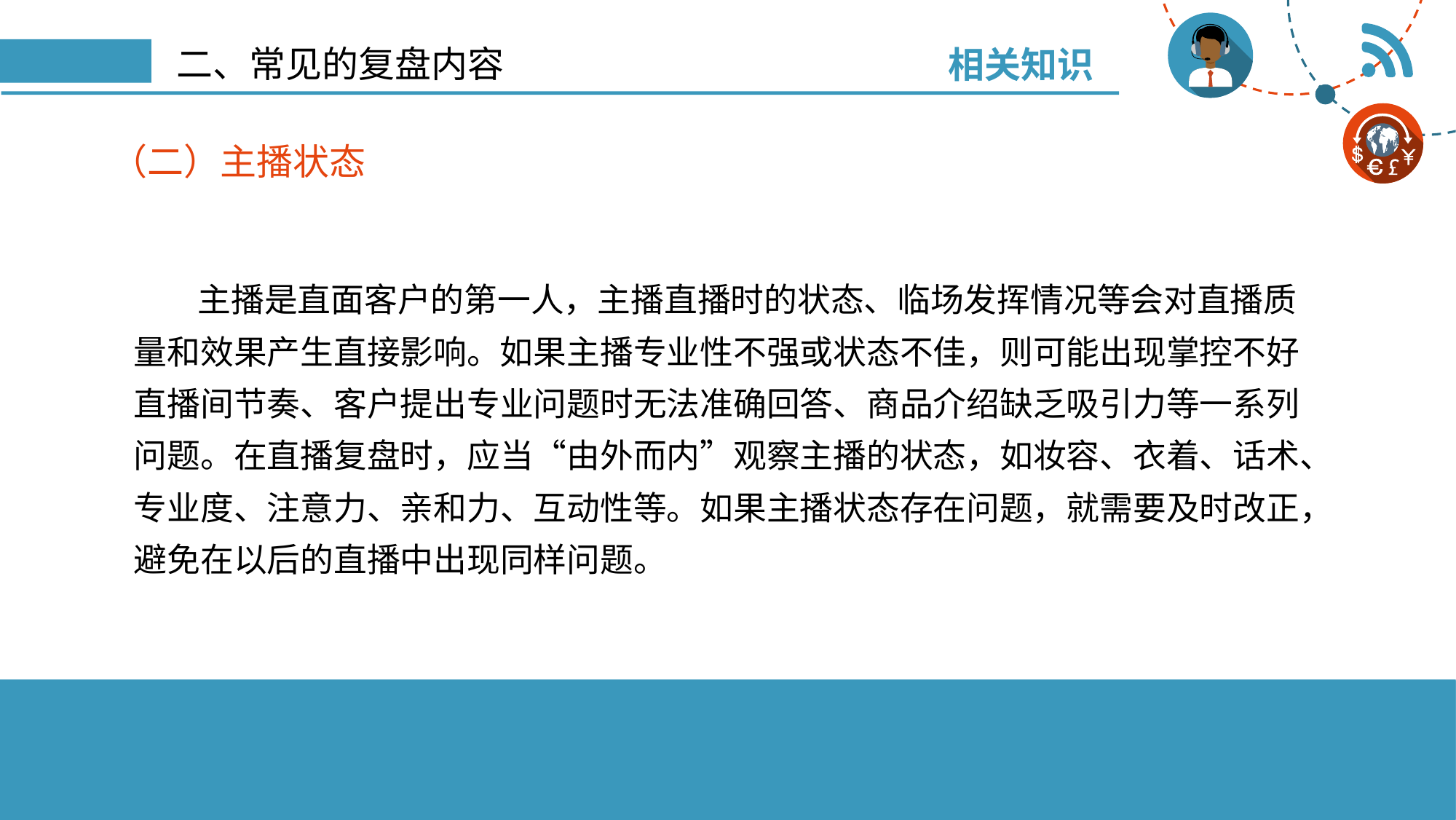

相关知识
# 二、常见的复盘内容
（二）主播状态
主播是直面客户的第一人，主播直播时的状态、临场发挥情况等会对直播质量和效果产生直接影响。如果主播专业性不强或状态不佳，则可能出现掌控不好直播间节奏、客户提出专业问题时无法准确回答、商品介绍缺乏吸引力等一系列问题。在直播复盘时，应当“由外而内”观察主播的状态，如妆容、衣着、话术、专业度、注意力、亲和力、互动性等。如果主播状态存在问题，就需要及时改正，避免在以后的直播中出现同样问题。